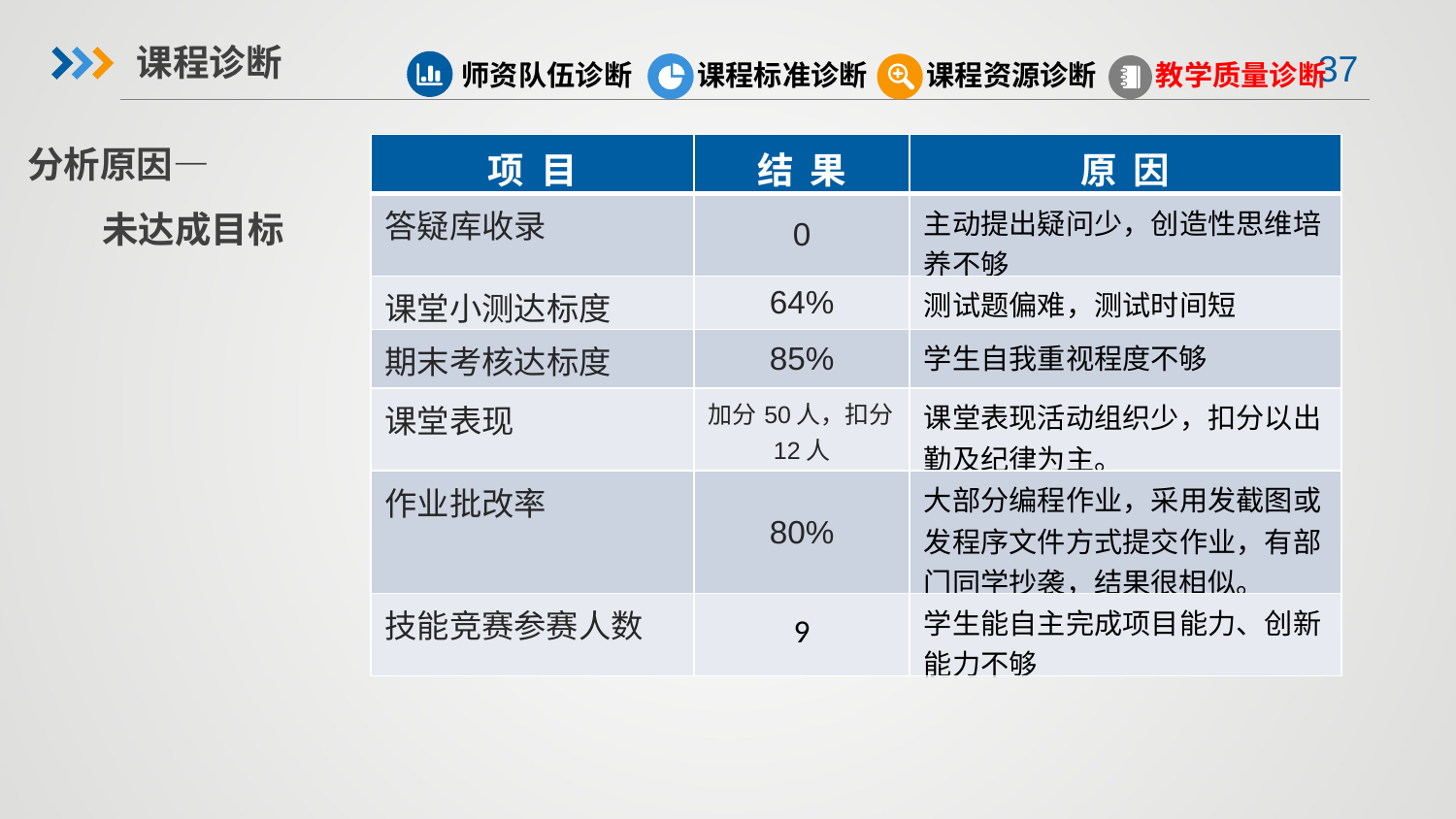

课程诊断
课程标准诊断
师资队伍诊断
课程资源诊断
教学质量诊断

分析原因—
        未达成目标
| 项 目 | 结 果 | 原 因 |
| --- | --- | --- |
| 答疑库收录 | 0 | 主动提出疑问少，创造性思维培养不够 |
| 课堂小测达标度 | 64% | 测试题偏难，测试时间短 |
| 期末考核达标度 | 85% | 学生自我重视程度不够 |
| 课堂表现 | 加分50人，扣分12人 | 课堂表现活动组织少，扣分以出勤及纪律为主。 |
| 作业批改率 | 80% | 大部分编程作业，采用发截图或发程序文件方式提交作业，有部门同学抄袭，结果很相似。 |
| 技能竞赛参赛人数 | 9 | 学生能自主完成项目能力、创新能力不够 |